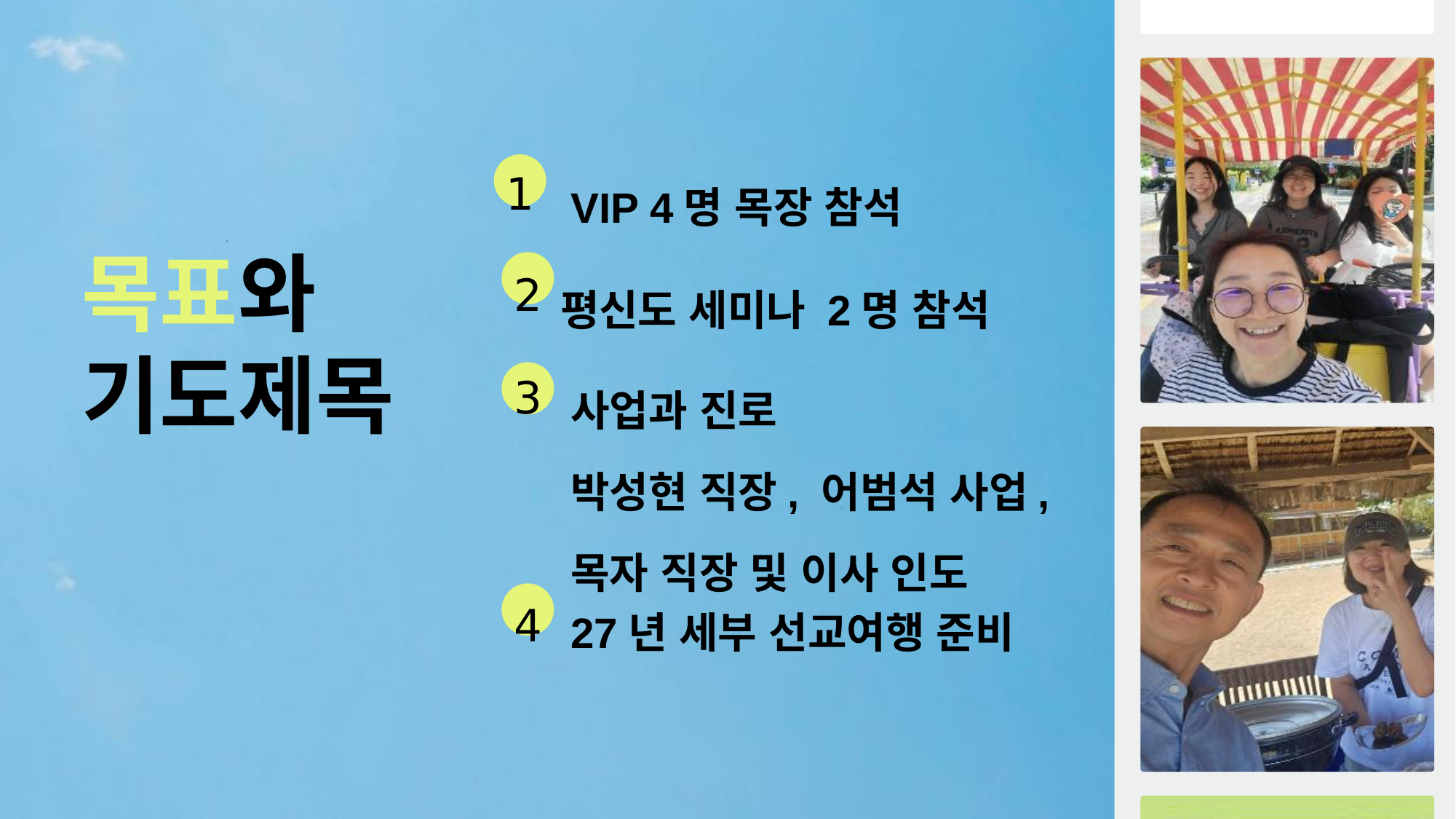

1
VIP 4명 목장 참석
목표와
기도제목
2

평신도 세미나 2명 참석
3

사업과 진로
박성현 직장, 어범석 사업,
목자 직장 및 이사 인도
27년 세부 선교여행 준비
4